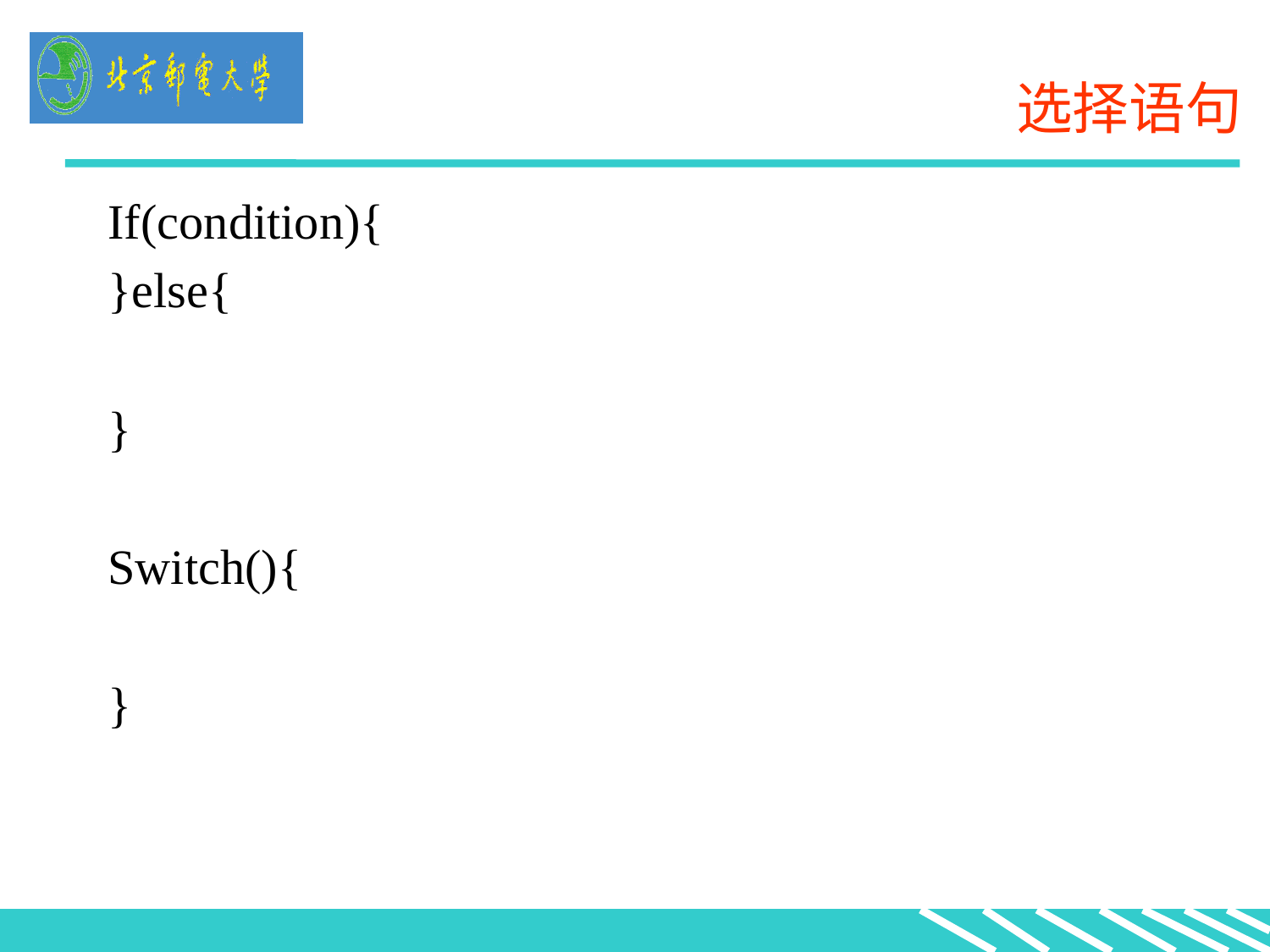

# 选择语句
If(condition){
}else{

}

Switch(){

}